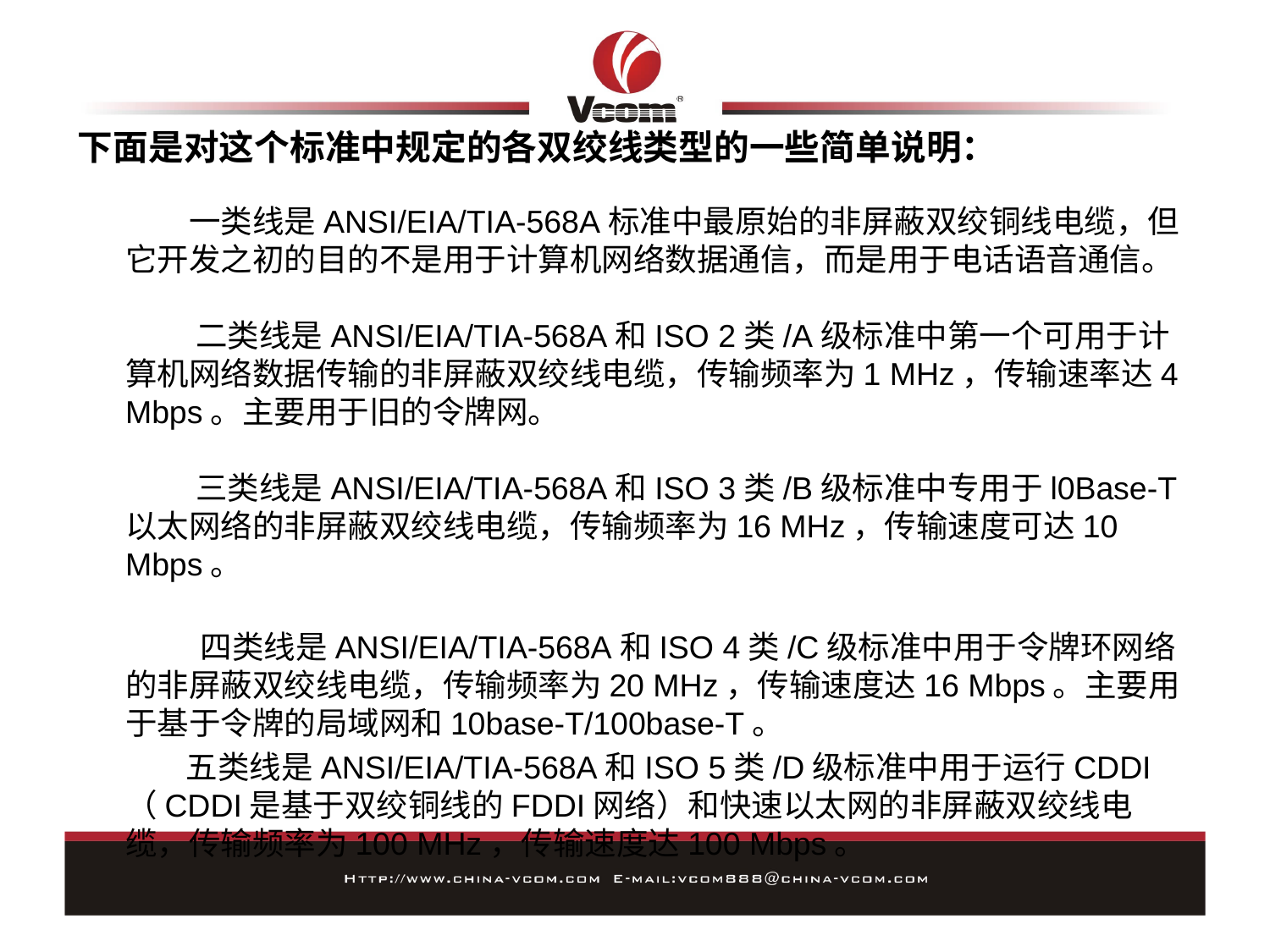

下面是对这个标准中规定的各双绞线类型的一些简单说明：
　　 一类线是ANSI/EIA/TIA-568A标准中最原始的非屏蔽双绞铜线电缆，但它开发之初的目的不是用于计算机网络数据通信，而是用于电话语音通信。
　　 二类线是ANSI/EIA/TIA-568A和ISO 2类/A级标准中第一个可用于计算机网络数据传输的非屏蔽双绞线电缆，传输频率为1 MHz，传输速率达4 Mbps。主要用于旧的令牌网。
　　 三类线是ANSI/EIA/TIA-568A和ISO 3类/B级标准中专用于l0Base-T以太网络的非屏蔽双绞线电缆，传输频率为16 MHz，传输速度可达10 Mbps。
                四类线是ANSI/EIA/TIA-568A和ISO 4类/C级标准中用于令牌环网络的非屏蔽双绞线电缆，传输频率为20 MHz，传输速度达16 Mbps。主要用于基于令牌的局域网和10base-T/100base-T。
              五类线是ANSI/EIA/TIA-568A和ISO 5类/D级标准中用于运行CDDI（CDDI是基于双绞铜线的FDDI网络）和快速以太网的非屏蔽双绞线电缆，传输频率为100 MHz，传输速度达100 Mbps。